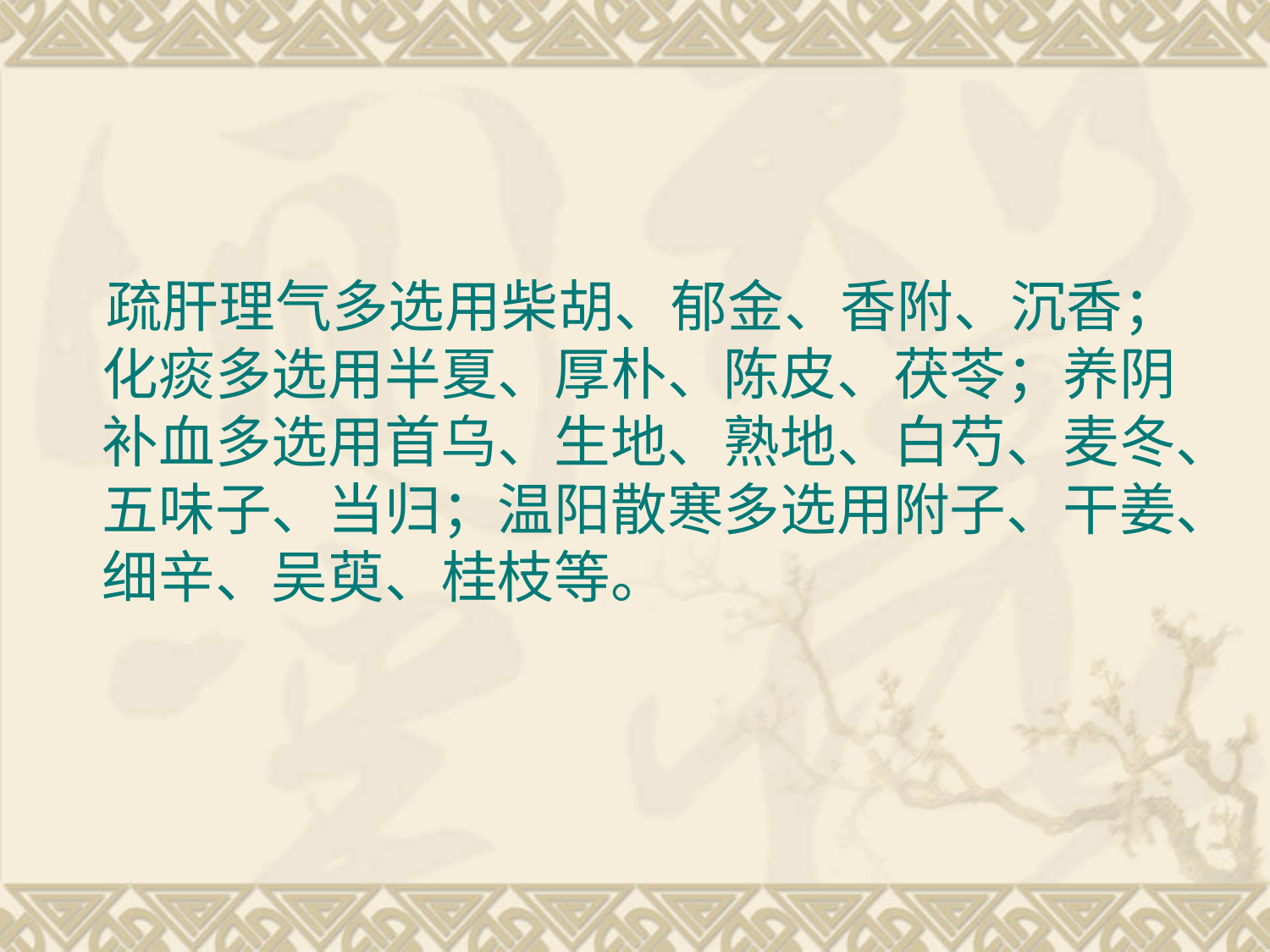

#
   疏肝理气多选用柴胡、郁金、香附、沉香；化痰多选用半夏、厚朴、陈皮、茯苓；养阴补血多选用首乌、生地、熟地、白芍、麦冬、五味子、当归；温阳散寒多选用附子、干姜、细辛、吴萸、桂枝等。